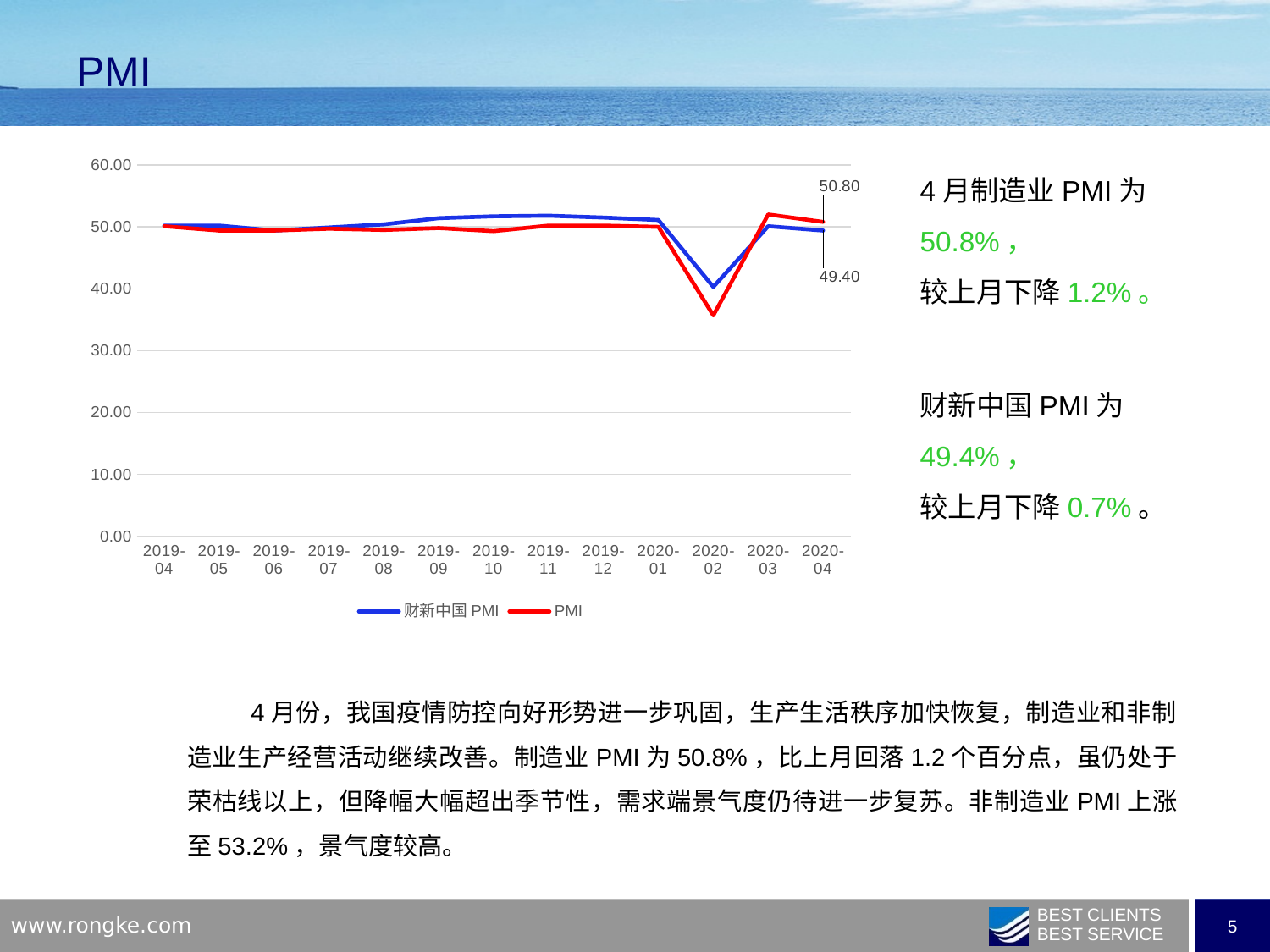

# PMI

### Chart

| Category | 财新中国PMI | PMI |
|---|---|---|
| 2019-04 | 50.2 | 50.1 |
| 2019-05 | 50.2 | 49.4 |
| 2019-06 | 49.4 | 49.4 |
| 2019-07 | 49.9 | 49.7 |
| 2019-08 | 50.4 | 49.5 |
| 2019-09 | 51.4 | 49.8 |
| 2019-10 | 51.7 | 49.3 |
| 2019-11 | 51.8 | 50.2 |
| 2019-12 | 51.5 | 50.2 |
| 2020-01 | 51.1 | 50.0 |
| 2020-02 | 40.3 | 35.7 |
| 2020-03 | 50.1 | 52.0 |
| 2020-04 | 49.4 | 50.8 |
4月制造业PMI为50.8%，
较上月下降1.2%。
财新中国PMI为49.4%，
较上月下降0.7%。
4月份，我国疫情防控向好形势进一步巩固，生产生活秩序加快恢复，制造业和非制造业生产经营活动继续改善。制造业PMI为50.8%，比上月回落1.2个百分点，虽仍处于荣枯线以上，但降幅大幅超出季节性，需求端景气度仍待进一步复苏。非制造业PMI上涨至53.2%，景气度较高。